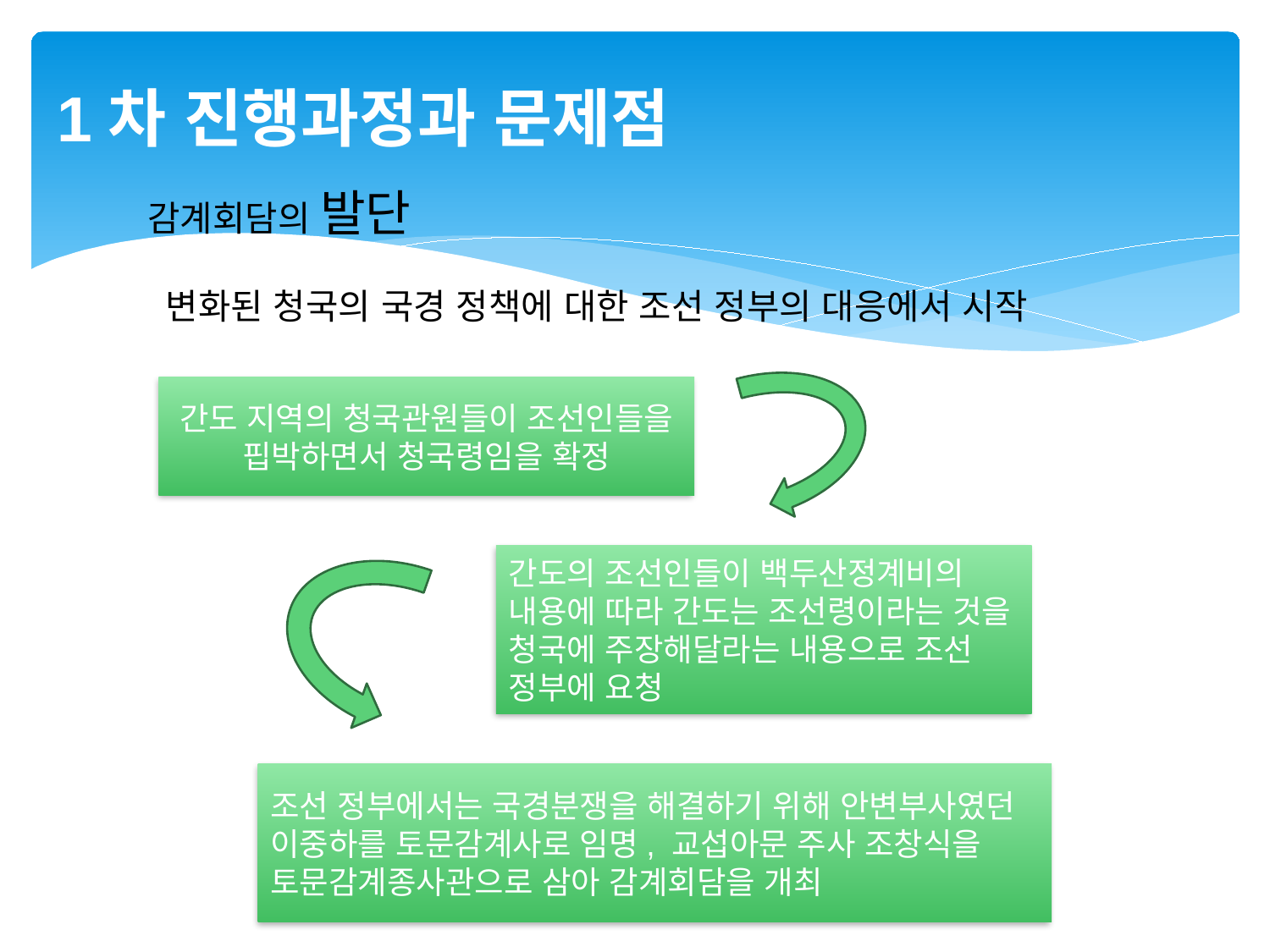

1차 진행과정과 문제점
감계회담의 발단

 변화된 청국의 국경 정책에 대한 조선 정부의 대응에서 시작

간도 지역의 청국관원들이 조선인들을 핍박하면서 청국령임을 확정

간도의 조선인들이 백두산정계비의 내용에 따라 간도는 조선령이라는 것을 청국에 주장해달라는 내용으로 조선 정부에 요청

조선 정부에서는 국경분쟁을 해결하기 위해 안변부사였던 이중하를 토문감계사로 임명, 교섭아문 주사 조창식을 토문감계종사관으로 삼아 감계회담을 개최